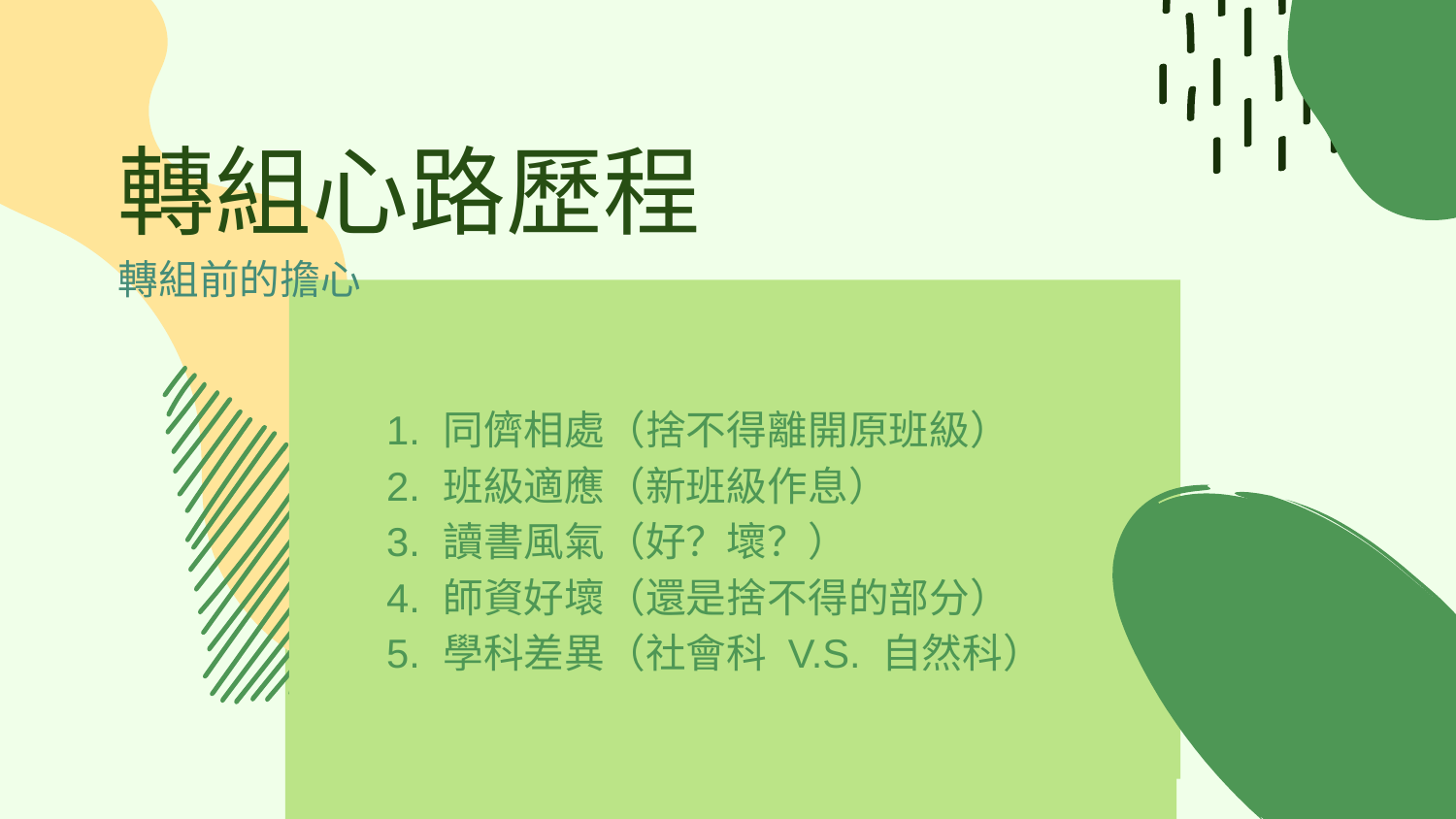

# 轉組心路歷程
轉組前的擔心

同儕相處（捨不得離開原班級）
班級適應（新班級作息）
讀書風氣（好？壞？）
師資好壞（還是捨不得的部分）
學科差異（社會科 V.S. 自然科）